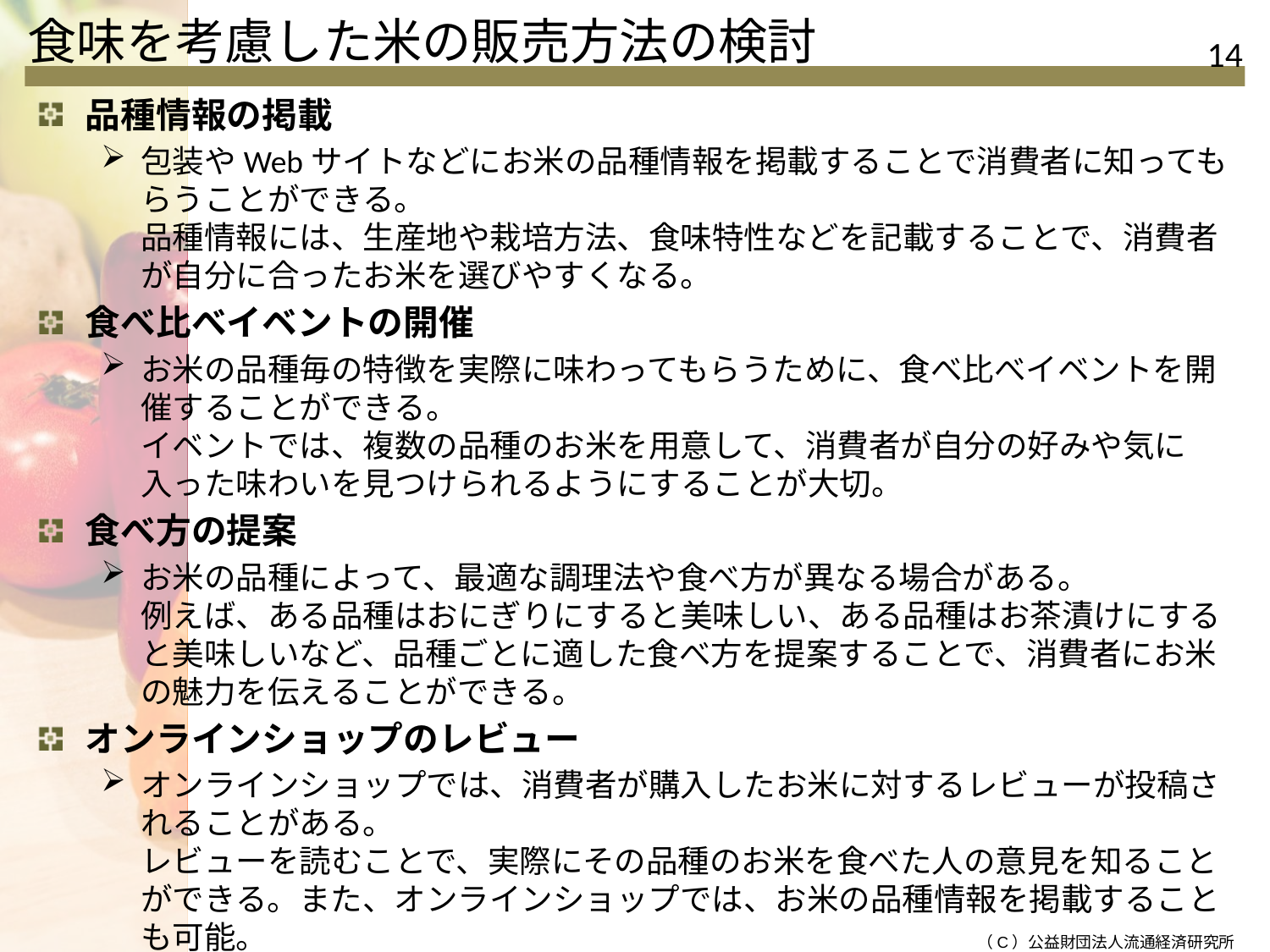

# 食味を考慮した米の販売方法の検討
14
品種情報の掲載
包装やWebサイトなどにお米の品種情報を掲載することで消費者に知ってもらうことができる。
品種情報には、生産地や栽培方法、食味特性などを記載することで、消費者が自分に合ったお米を選びやすくなる。
食べ比べイベントの開催
お米の品種毎の特徴を実際に味わってもらうために、食べ比べイベントを開催することができる。
イベントでは、複数の品種のお米を用意して、消費者が自分の好みや気に入った味わいを見つけられるようにすることが大切。
食べ方の提案
お米の品種によって、最適な調理法や食べ方が異なる場合がある。
例えば、ある品種はおにぎりにすると美味しい、ある品種はお茶漬けにすると美味しいなど、品種ごとに適した食べ方を提案することで、消費者にお米の魅力を伝えることができる。
オンラインショップのレビュー
オンラインショップでは、消費者が購入したお米に対するレビューが投稿されることがある。
レビューを読むことで、実際にその品種のお米を食べた人の意見を知ることができる。また、オンラインショップでは、お米の品種情報を掲載することも可能。